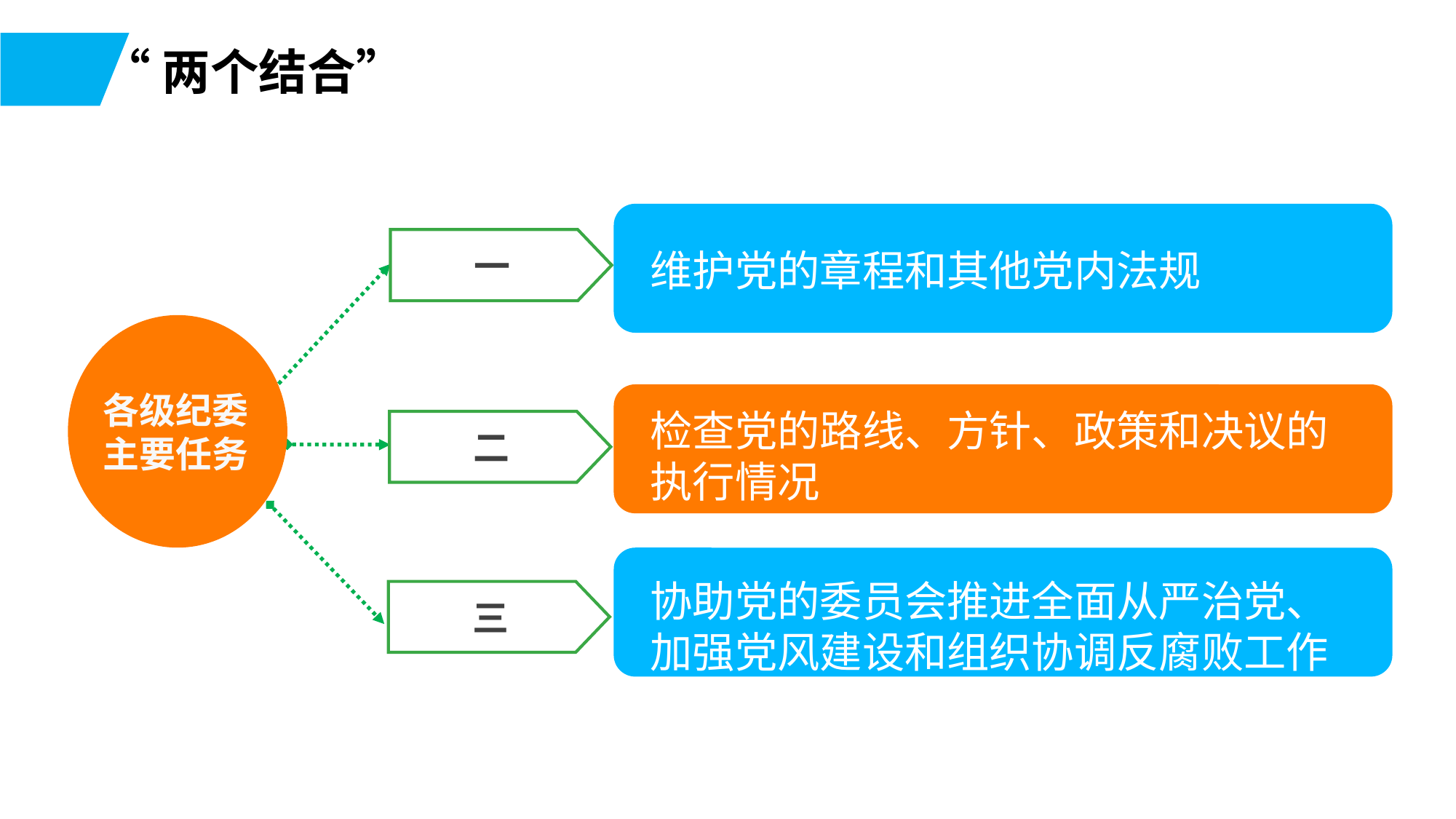

“两个结合”

一
维护党的章程和其他党内法规

各级纪委
主要任务

检查党的路线、方针、政策和决议的执行情况
二

协助党的委员会推进全面从严治党、加强党风建设和组织协调反腐败工作
三